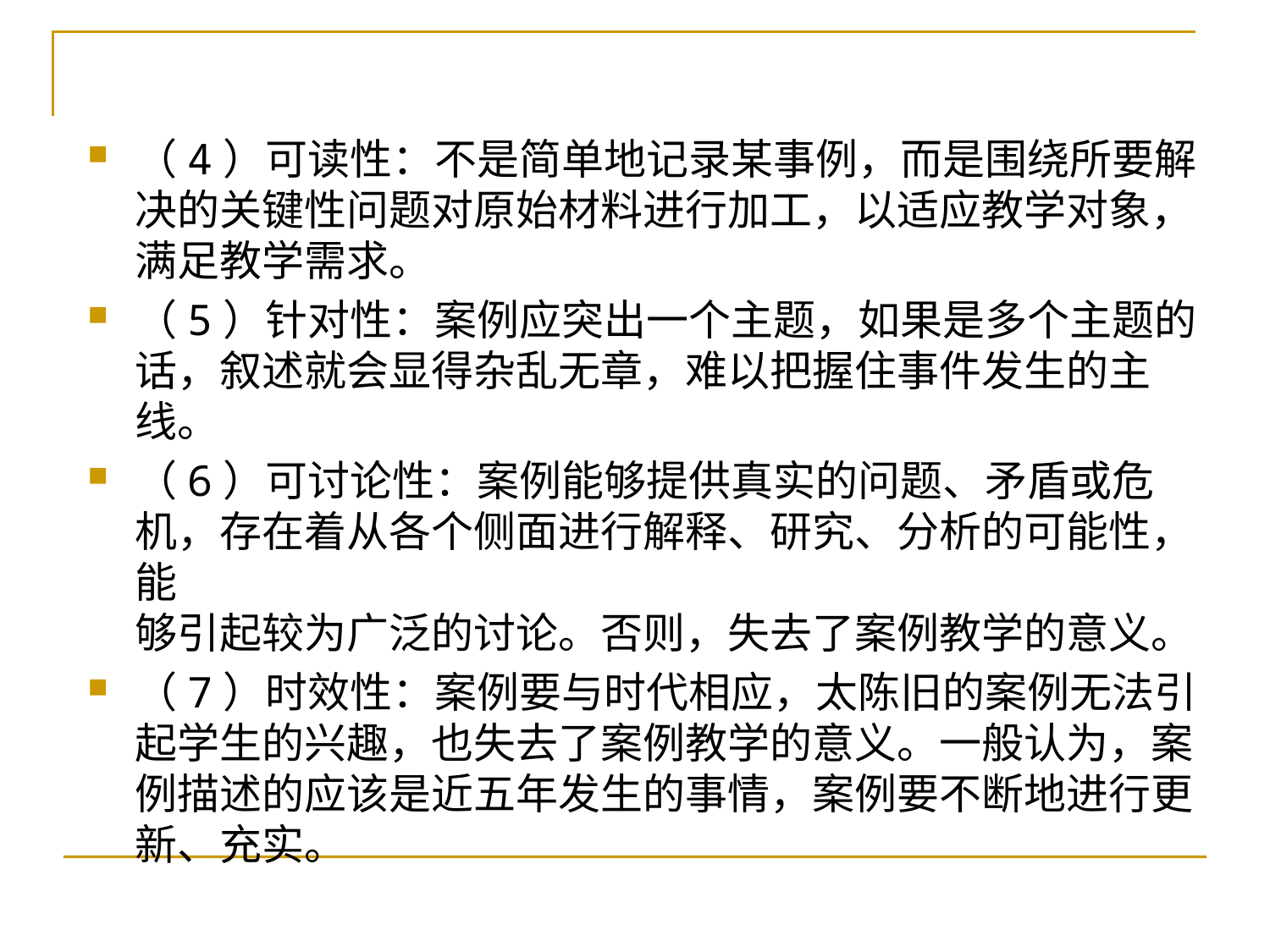

（4）可读性：不是简单地记录某事例，而是围绕所要解决的关键性问题对原始材料进行加工，以适应教学对象，满足教学需求。
（5）针对性：案例应突出一个主题，如果是多个主题的话，叙述就会显得杂乱无章，难以把握住事件发生的主线。
（6）可讨论性：案例能够提供真实的问题、矛盾或危机，存在着从各个侧面进行解释、研究、分析的可能性，能
够引起较为广泛的讨论。否则，失去了案例教学的意义。
（7）时效性：案例要与时代相应，太陈旧的案例无法引起学生的兴趣，也失去了案例教学的意义。一般认为，案例描述的应该是近五年发生的事情，案例要不断地进行更新、充实。